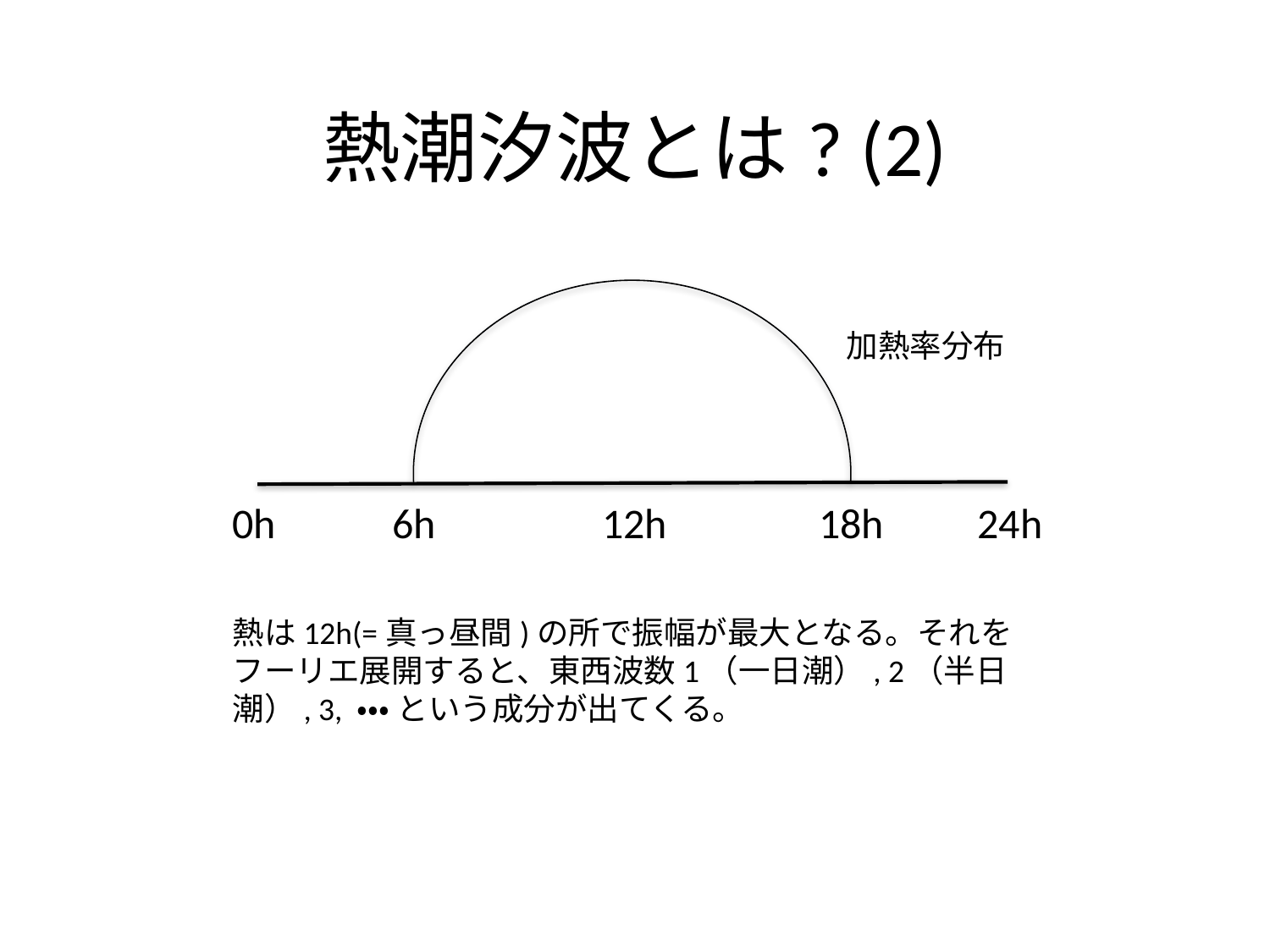

# 熱潮汐波とは? (2)

加熱率分布
0h
6h
12h
18h
24h
熱は12h(=真っ昼間)の所で振幅が最大となる。それをフーリエ展開すると、東西波数1（一日潮）, 2（半日潮）, 3, ・・・ という成分が出てくる。